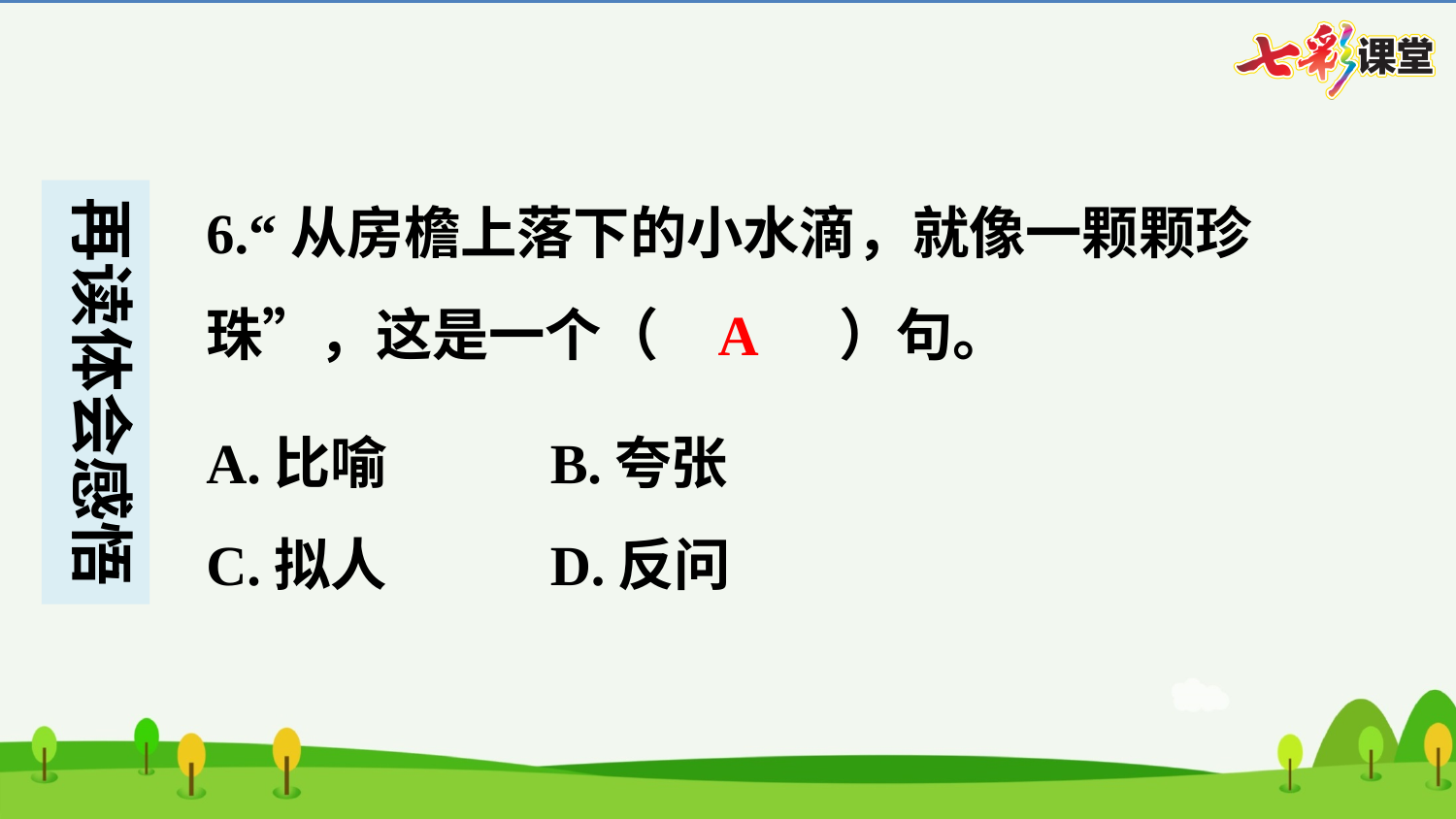

6.“从房檐上落下的小水滴，就像一颗颗珍珠”，这是一个（　A　）句。
A
| A.比喻 | B.夸张 |
| --- | --- |
| C.拟人 | D.反问 |